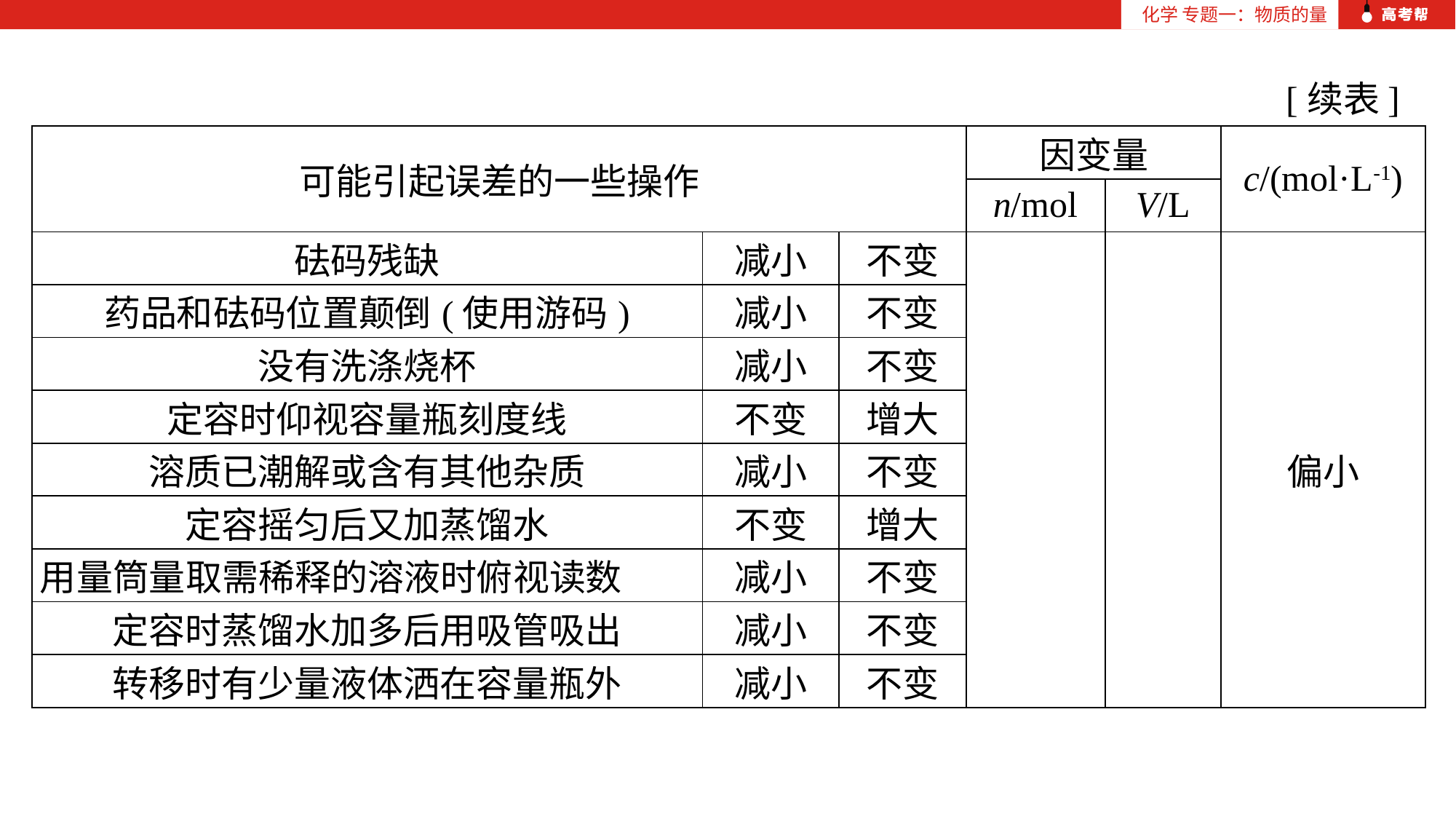

化学 专题一：物质的量
[续表]
| 可能引起误差的一些操作 |  |  | 因变量 |  | c/(mol·L-1) |
| --- | --- | --- | --- | --- | --- |
|  |  |  | n/mol | V/L |  |
| 砝码残缺 | 减小 | 不变 |  |  | 偏小 |
| 药品和砝码位置颠倒(使用游码) | 减小 | 不变 |  |  |  |
| 没有洗涤烧杯 | 减小 | 不变 |  |  |  |
| 定容时仰视容量瓶刻度线 | 不变 | 增大 |  |  |  |
| 溶质已潮解或含有其他杂质 | 减小 | 不变 |  |  |  |
| 定容摇匀后又加蒸馏水 | 不变 | 增大 |  |  |  |
| 用量筒量取需稀释的溶液时俯视读数 | 减小 | 不变 |  |  |  |
| 定容时蒸馏水加多后用吸管吸出 | 减小 | 不变 |  |  |  |
| 转移时有少量液体洒在容量瓶外 | 减小 | 不变 |  |  |  |